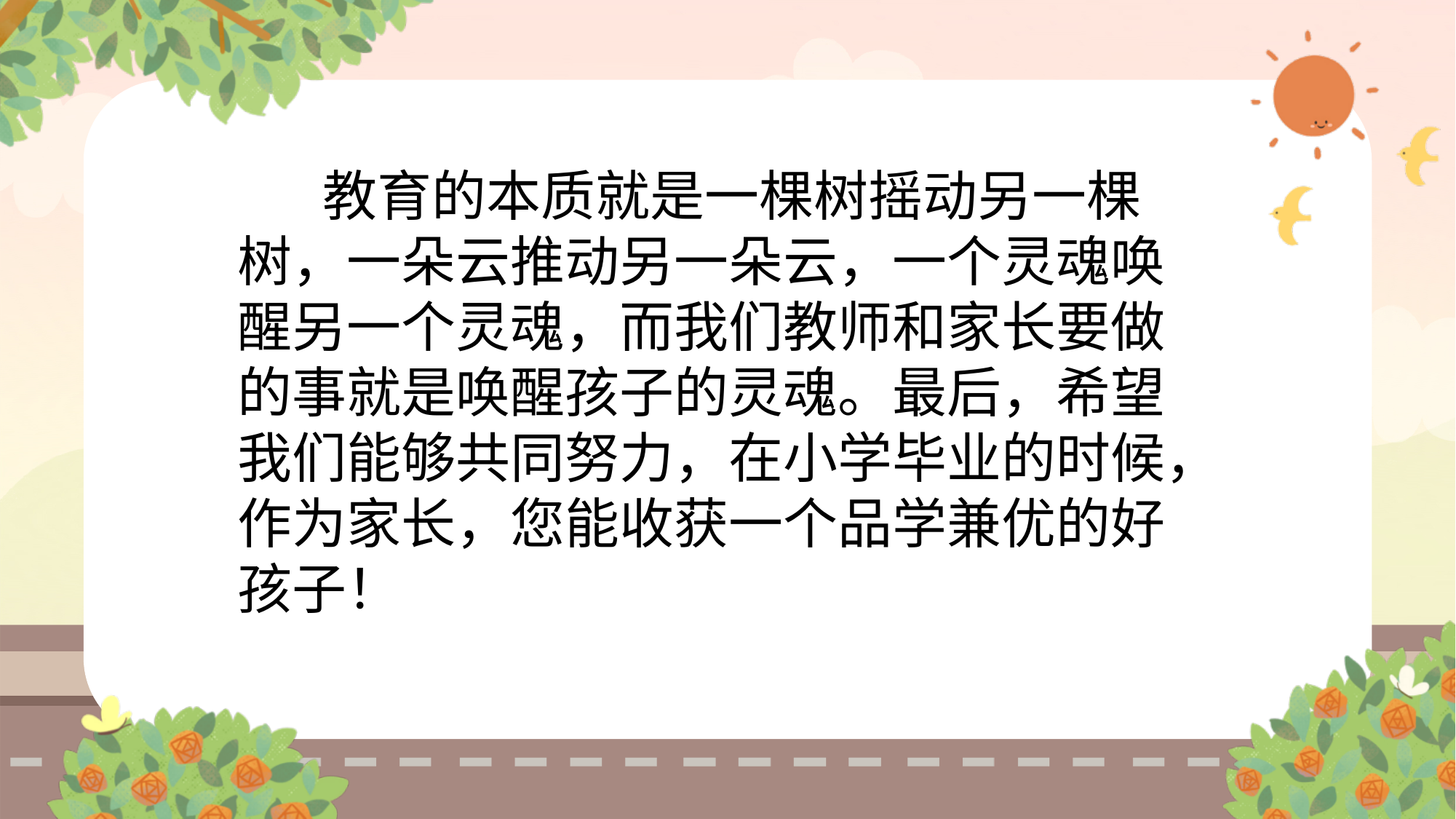

教育的本质就是一棵树摇动另一棵树，一朵云推动另一朵云，一个灵魂唤醒另一个灵魂，而我们教师和家长要做的事就是唤醒孩子的灵魂。最后，希望我们能够共同努力，在小学毕业的时候，作为家长，您能收获一个品学兼优的好孩子！